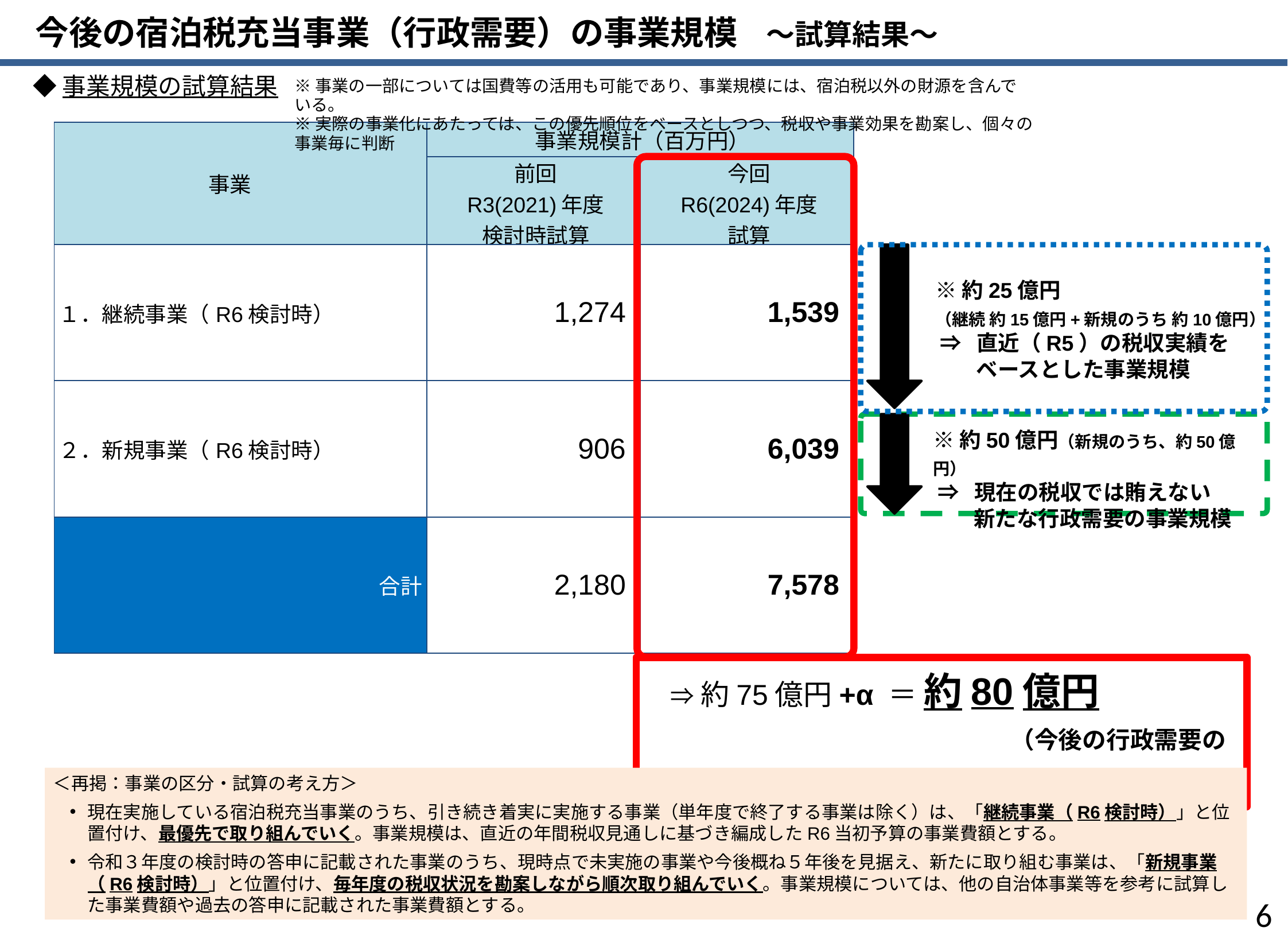

今後の宿泊税充当事業（行政需要）の事業規模　～試算結果～

◆事業規模の試算結果
※事業の一部については国費等の活用も可能であり、事業規模には、宿泊税以外の財源を含んでいる。
※実際の事業化にあたっては、この優先順位をベースとしつつ、税収や事業効果を勘案し、個々の事業毎に判断
| 事業 | 事業規模計（百万円） |  |
| --- | --- | --- |
|  | 前回 R3(2021)年度 検討時試算 | 今回 R6(2024)年度 試算 |
| １．継続事業（R6検討時） | 1,274 | 1,539 |
| ２．新規事業（R6検討時） | 906 | 6,039 |
| 合計 | 2,180 | 7,578 |

※約25億円
（継続 約15億円+新規のうち 約10億円）
 ⇒  直近（R5）の税収実績を
　    ベースとした事業規模
※約50億円（新規のうち、約50億円）
 ⇒  現在の税収では賄えない
　    新たな行政需要の事業規模

　⇒ 約75億円+α ＝ 約80億円
　　　　　　　　　　　　　　　（今後の行政需要の事業規模）
＜再掲：事業の区分・試算の考え方＞
現在実施している宿泊税充当事業のうち、引き続き着実に実施する事業（単年度で終了する事業は除く）は、「継続事業（R6検討時）」と位置付け、最優先で取り組んでいく。事業規模は、直近の年間税収見通しに基づき編成したR6当初予算の事業費額とする。
令和３年度の検討時の答申に記載された事業のうち、現時点で未実施の事業や今後概ね５年後を見据え、新たに取り組む事業は、「新規事業（R6検討時）」と位置付け、毎年度の税収状況を勘案しながら順次取り組んでいく。事業規模については、他の自治体事業等を参考に試算した事業費額や過去の答申に記載された事業費額とする。
6